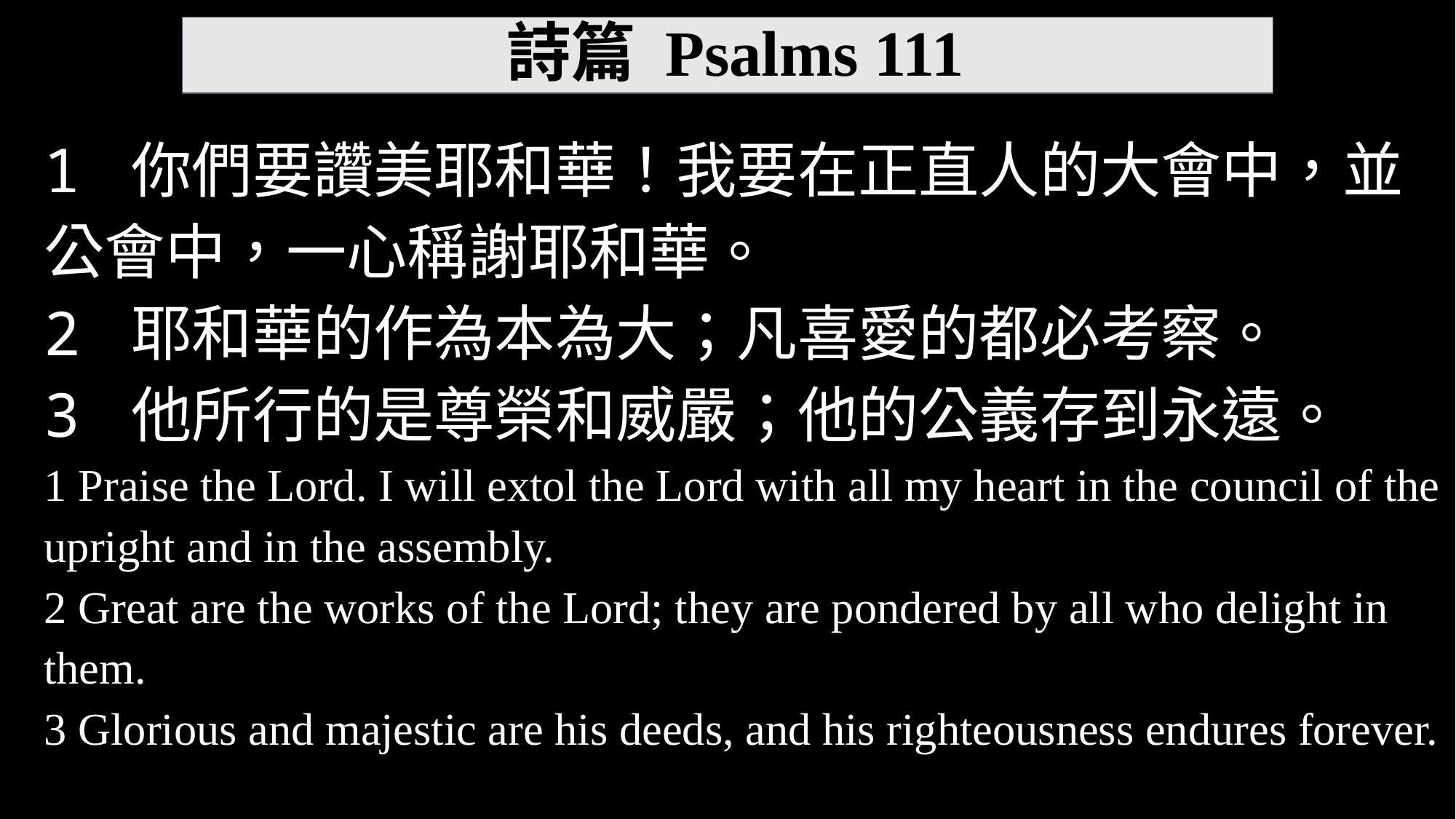

‪‪詩篇 Psalms 111
1 你們要讚美耶和華！我要在正直人的大會中，並公會中，一心稱謝耶和華。
2 耶和華的作為本為大；凡喜愛的都必考察。
3 他所行的是尊榮和威嚴；他的公義存到永遠。
1 Praise the Lord. I will extol the Lord with all my heart in the council of the upright and in the assembly.
2 Great are the works of the Lord; they are pondered by all who delight in them.
3 Glorious and majestic are his deeds, and his righteousness endures forever.